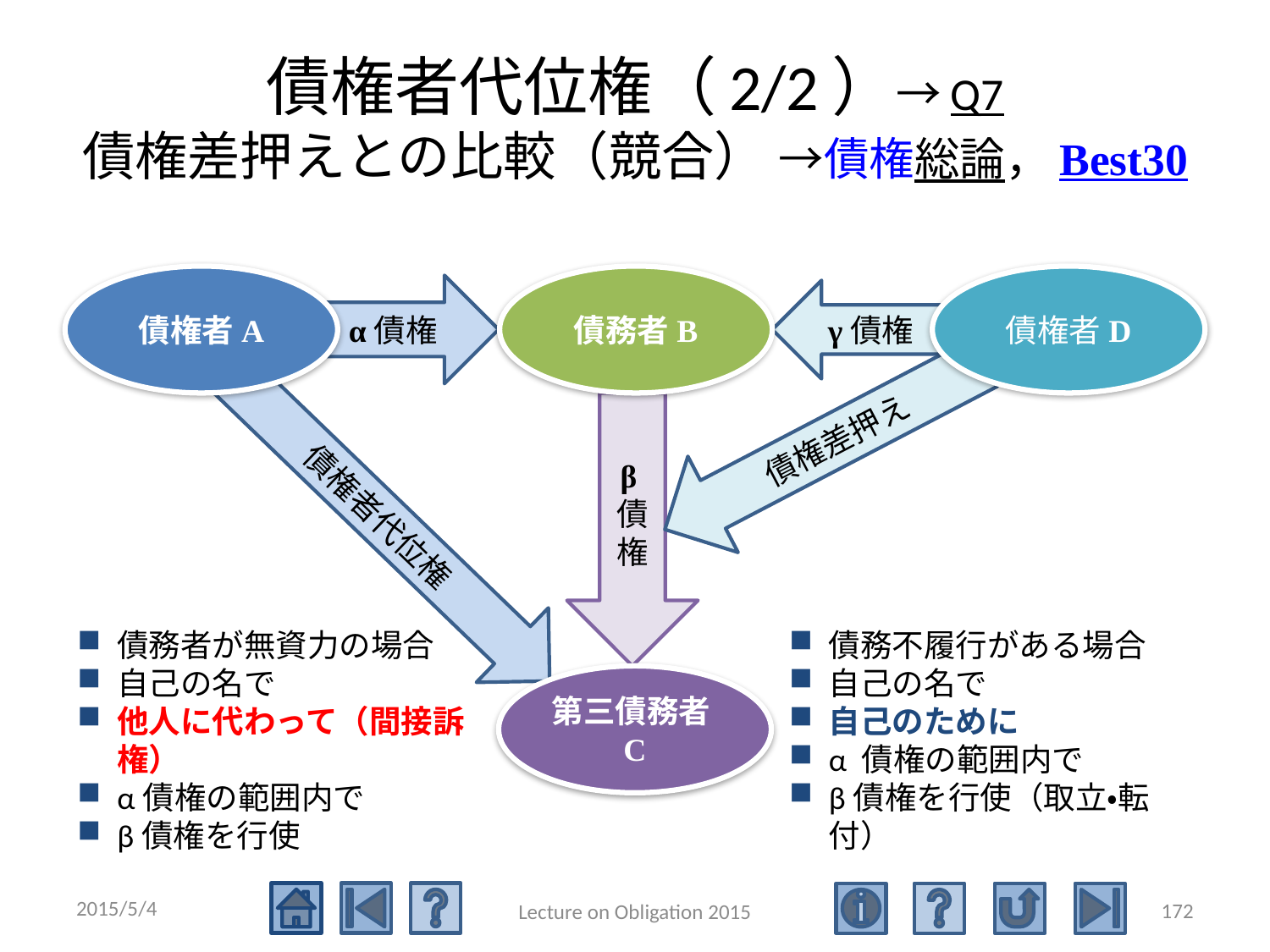

# 債権者代位権（2/2）→Q7 債権差押えとの比較（競合） →債権総論，Best30
債権者A
債務者B
債権者D
α債権
γ債権
債権差押え
β債権
債権者代位権
債務者が無資力の場合
自己の名で
他人に代わって（間接訴権）
α債権の範囲内で
β債権を行使
債務不履行がある場合
自己の名で
自己のために
α 債権の範囲内で
β債権を行使（取立・転付）
第三債務者C
2015/5/4
172
Lecture on Obligation 2015